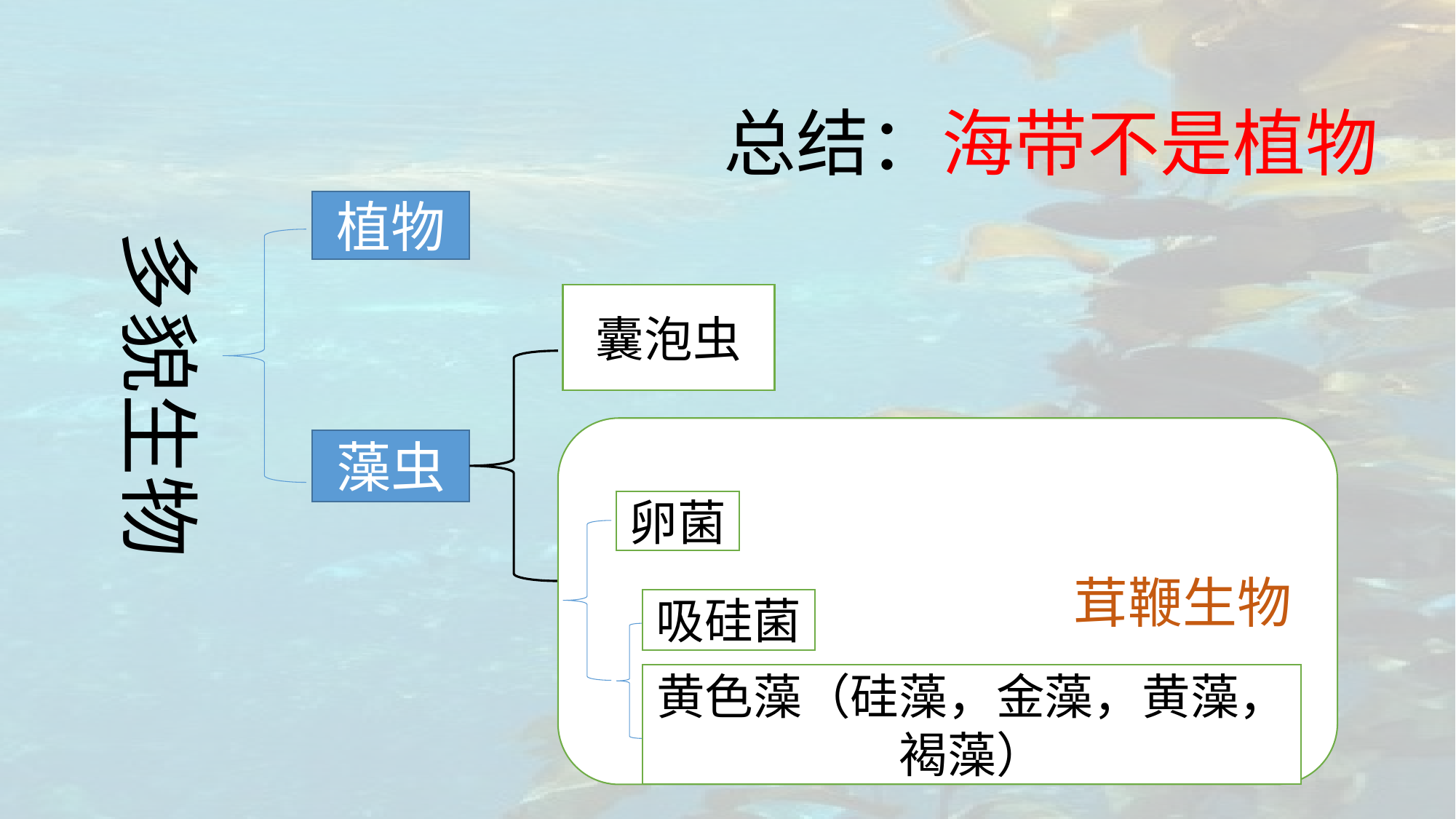

总结：海带不是植物
植物
多貌生物

囊泡虫

                                                                           茸鞭生物
藻虫
卵菌

吸硅菌

黄色藻（硅藻，金藻，黄藻，褐藻）